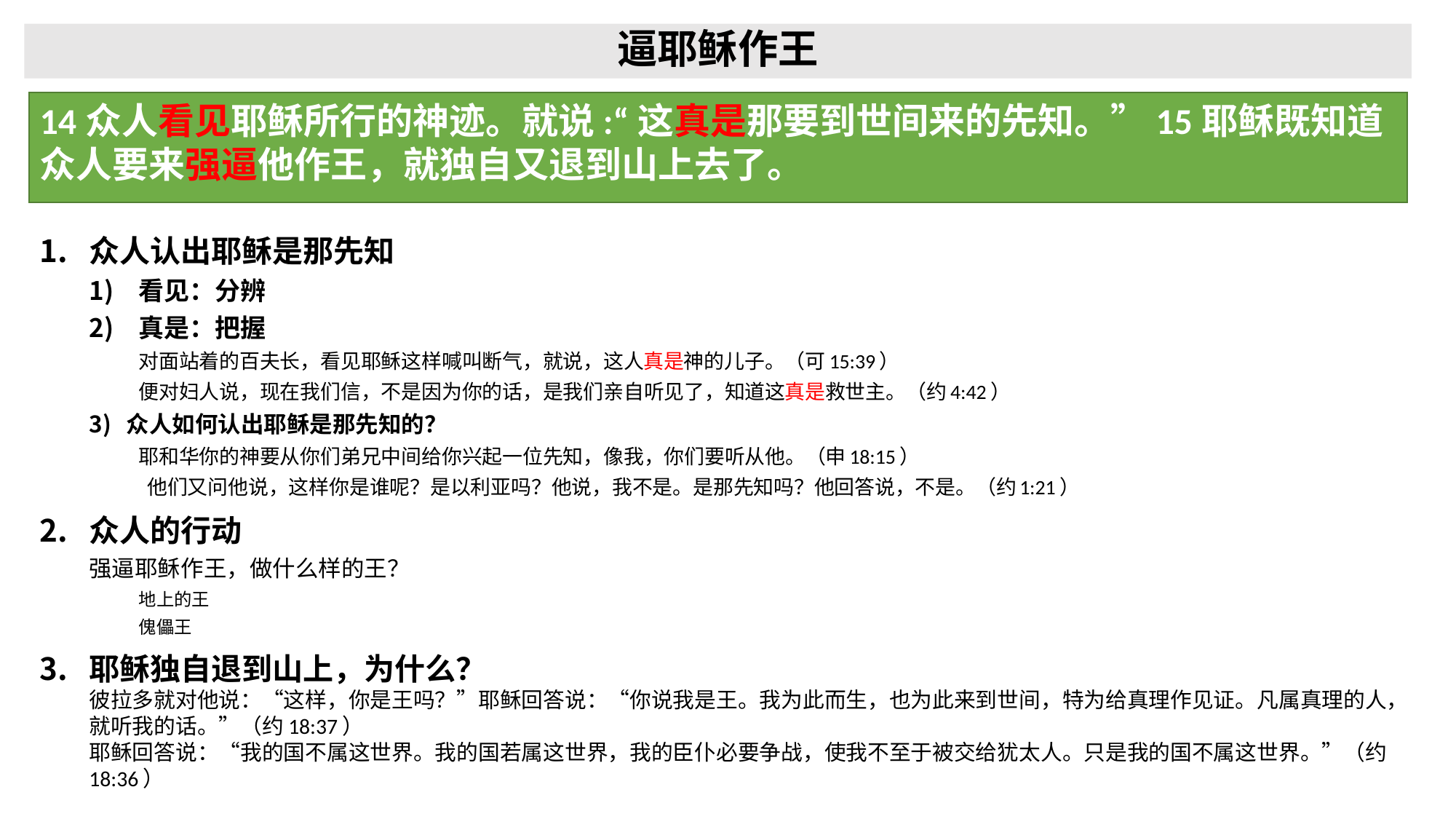

# 逼耶稣作王
14众人看见耶稣所行的神迹。就说:“这真是那要到世间来的先知。”15耶稣既知道众人要来强逼他作王，就独自又退到山上去了。
众人认出耶稣是那先知
看见：分辨
真是：把握
对面站着的百夫长，看见耶稣这样喊叫断气，就说，这人真是神的儿子。（可15:39）
便对妇人说，现在我们信，不是因为你的话，是我们亲自听见了，知道这真是救世主。（约4:42）
众人如何认出耶稣是那先知的？
耶和华你的神要从你们弟兄中间给你兴起一位先知，像我，你们要听从他。（申18:15）
 他们又问他说，这样你是谁呢？是以利亚吗？他说，我不是。是那先知吗？他回答说，不是。（约1:21）
众人的行动
强逼耶稣作王，做什么样的王？
地上的王
傀儡王
耶稣独自退到山上，为什么？
彼拉多就对他说：“这样，你是王吗？”耶稣回答说：“你说我是王。我为此而生，也为此来到世间，特为给真理作见证。凡属真理的人，就听我的话。”（约18:37）
耶稣回答说：“我的国不属这世界。我的国若属这世界，我的臣仆必要争战，使我不至于被交给犹太人。只是我的国不属这世界。”（约18:36）